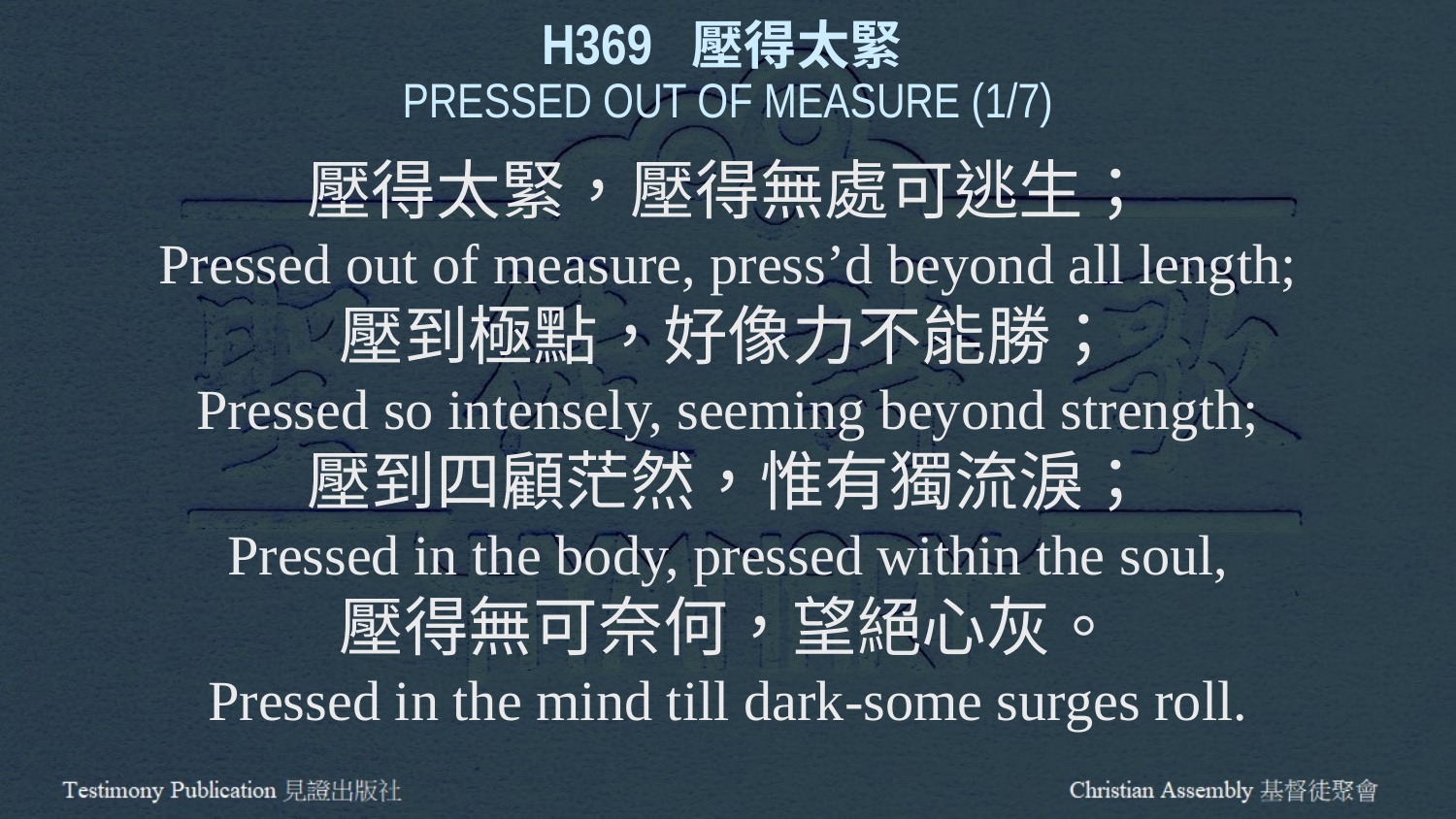

H369  壓得太緊
PRESSED OUT OF MEASURE (1/7)
壓得太緊，壓得無處可逃生；
Pressed out of measure, press’d beyond all length;
壓到極點，好像力不能勝；
Pressed so intensely, seeming beyond strength;
壓到四顧茫然，惟有獨流淚；
Pressed in the body, pressed within the soul,
壓得無可奈何，望絕心灰。
Pressed in the mind till dark-some surges roll.